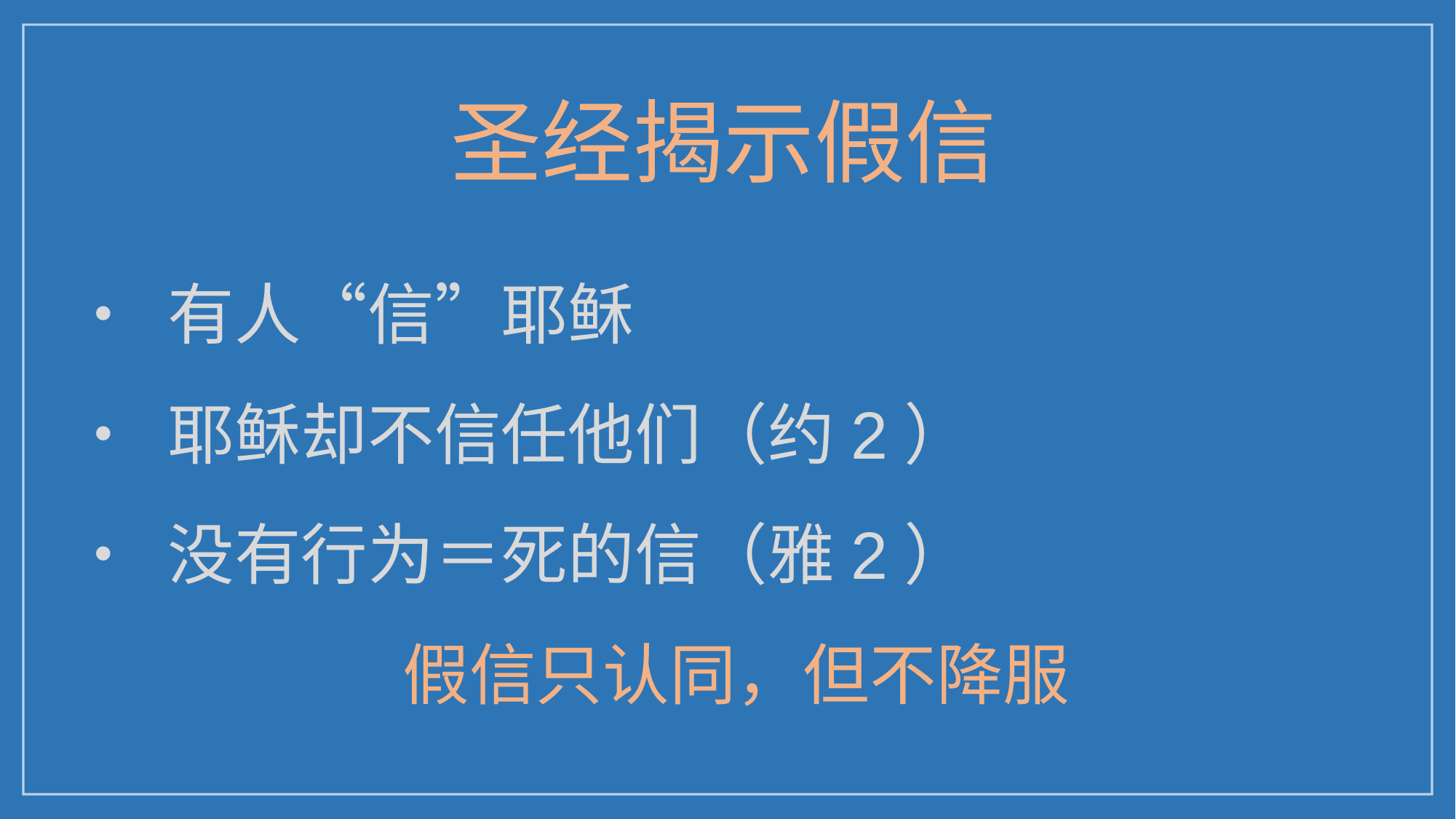

圣经揭示假信
• 有人“信”耶稣
• 耶稣却不信任他们（约2）
• 没有行为＝死的信（雅2）
假信只认同，但不降服